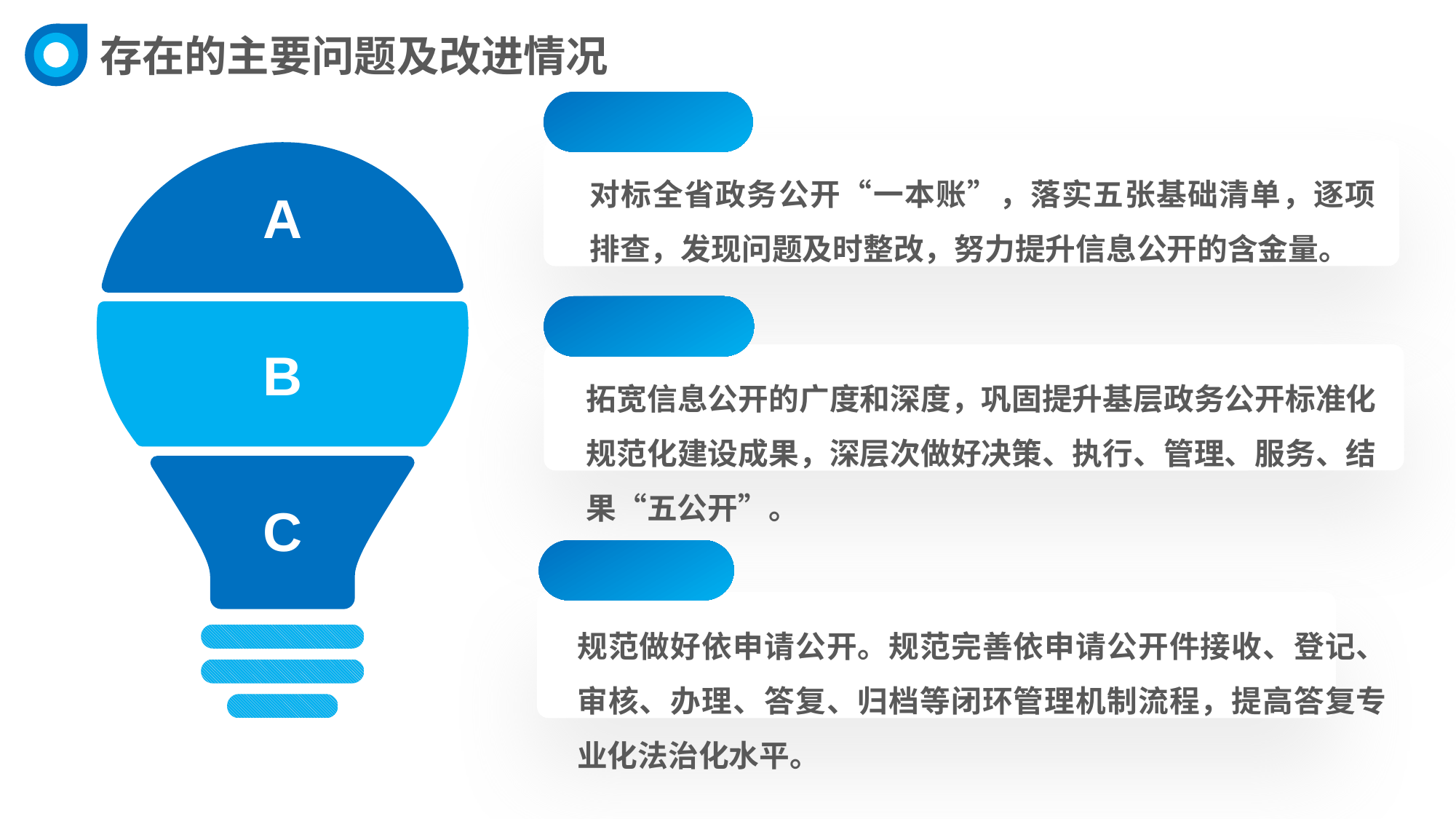

存在的主要问题及改进情况

对标全省政务公开“一本账”，落实五张基础清单，逐项排查，发现问题及时整改，努力提升信息公开的含金量。

A
B
C

拓宽信息公开的广度和深度，巩固提升基层政务公开标准化规范化建设成果，深层次做好决策、执行、管理、服务、结果“五公开”。

规范做好依申请公开。规范完善依申请公开件接收、登记、审核、办理、答复、归档等闭环管理机制流程，提高答复专业化法治化水平。